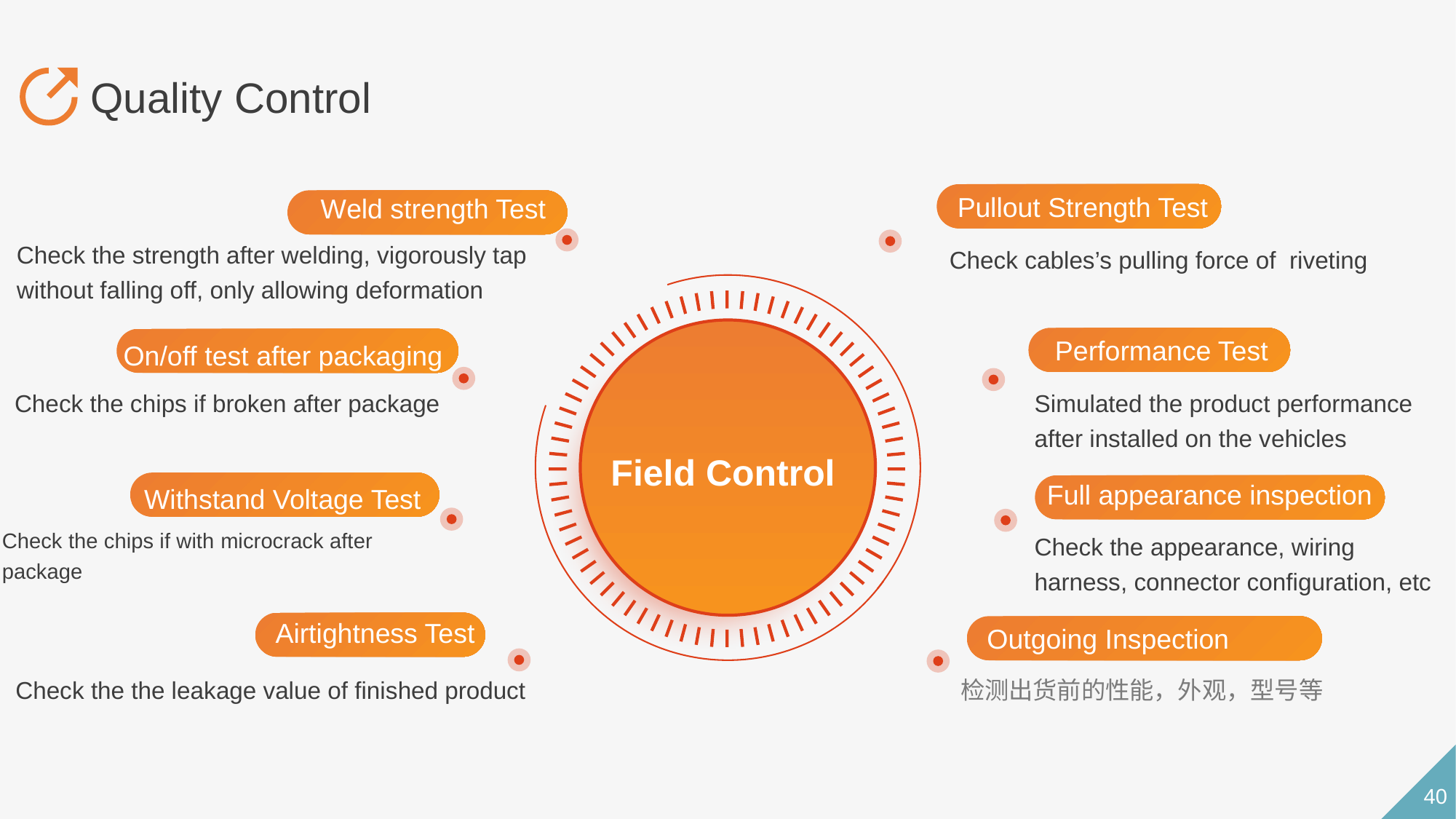

Quality Control

Pullout Strength Test
Weld strength Test

Check the strength after welding, vigorously tap without falling off, only allowing deformation

Check cables’s pulling force of  riveting

Performance Test

On/off test after packaging
Check the chips if broken after package
Simulated the product performance after installed on the vehicles
Field Control

 Full appearance inspection

Withstand Voltage Test
Check the chips if with microcrack after package
Check the appearance, wiring harness, connector configuration, etc
Airtightness Test

 Outgoing Inspection
Check the the leakage value of finished product
检测出货前的性能，外观，型号等